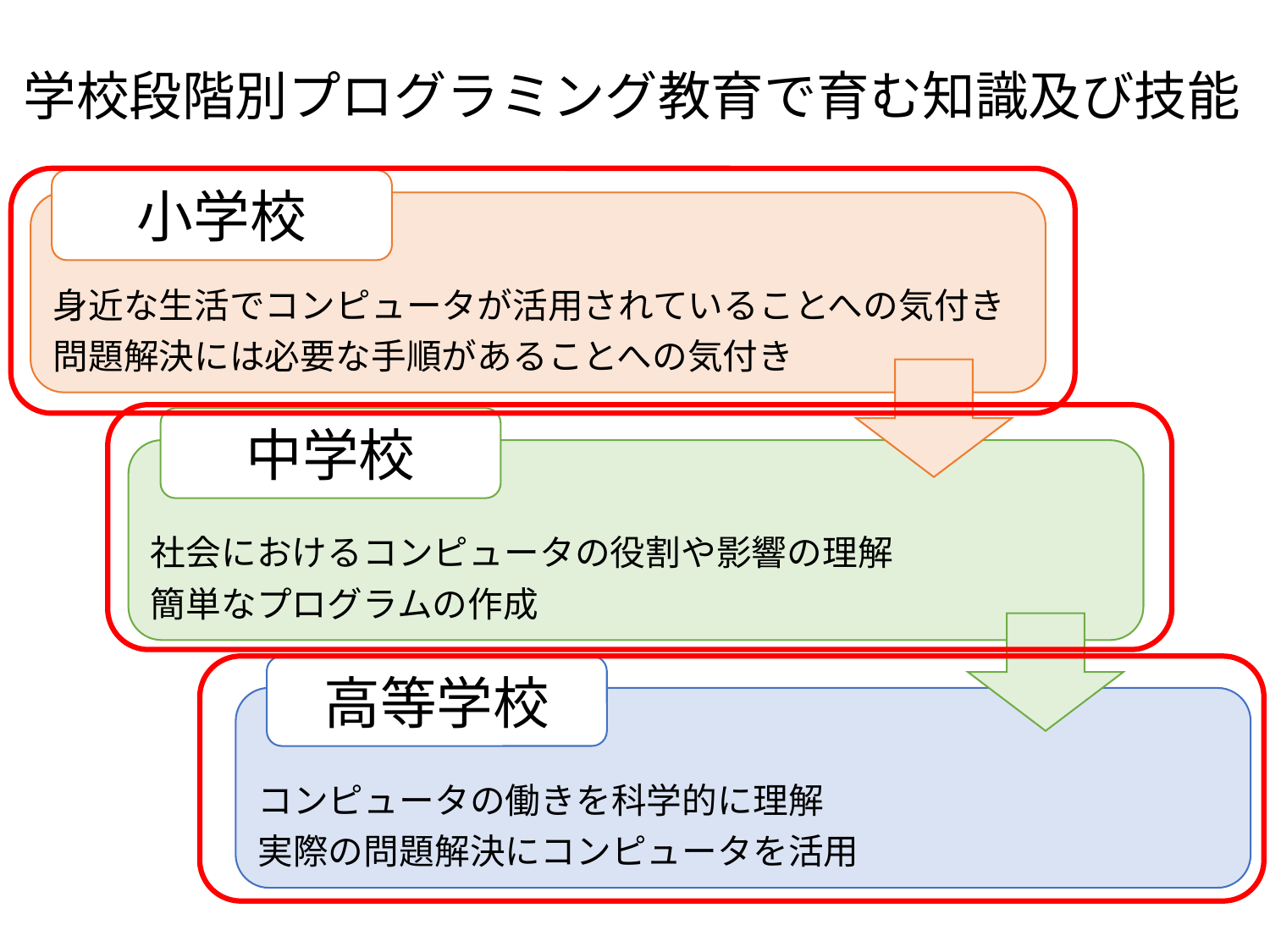

学校段階別プログラミング教育で育む知識及び技能

小学校
身近な生活でコンピュータが活用されていることへの気付き
問題解決には必要な手順があることへの気付き

中学校
社会におけるコンピュータの役割や影響の理解
簡単なプログラムの作成

高等学校

コンピュータの働きを科学的に理解
実際の問題解決にコンピュータを活用